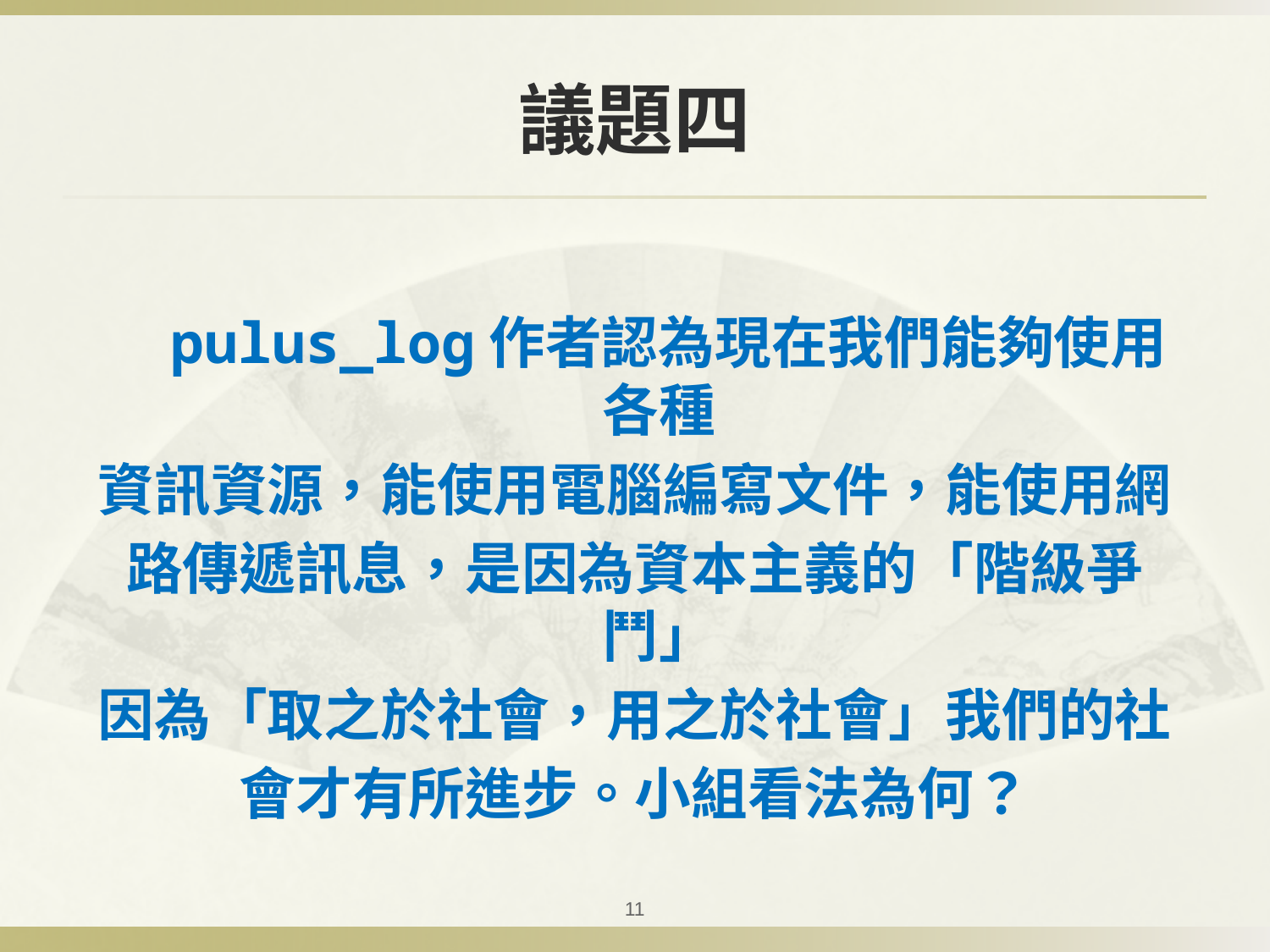

# 議題四

  pulus_log作者認為現在我們能夠使用各種
資訊資源，能使用電腦編寫文件，能使用網
路傳遞訊息，是因為資本主義的「階級爭鬥」
因為「取之於社會，用之於社會」我們的社
會才有所進步。小組看法為何？
11